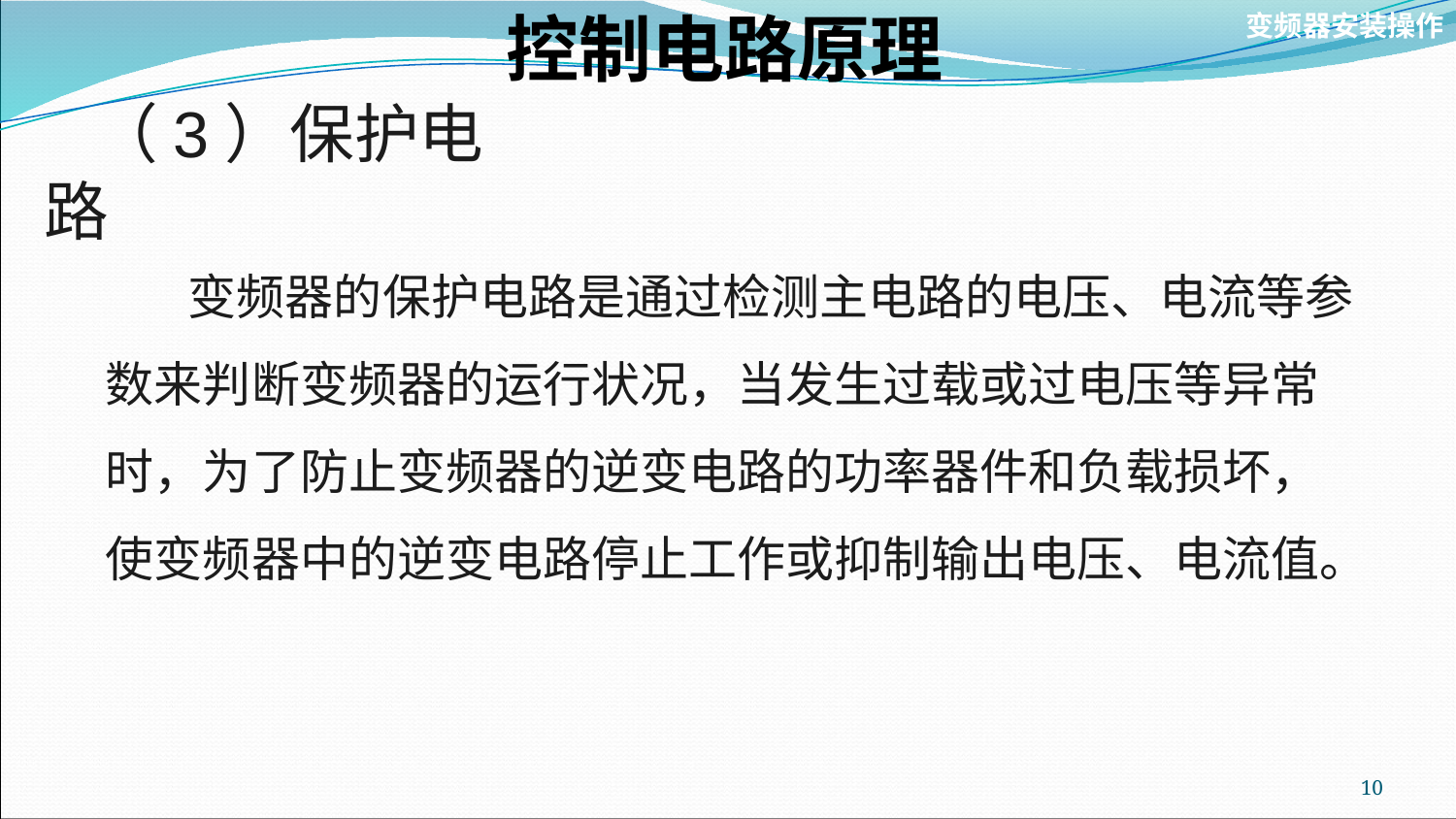

# 控制电路原理
变频器安装操作
（3）保护电路
  变频器的保护电路是通过检测主电路的电压、电流等参数来判断变频器的运行状况，当发生过载或过电压等异常时，为了防止变频器的逆变电路的功率器件和负载损坏，使变频器中的逆变电路停止工作或抑制输出电压、电流值。
10